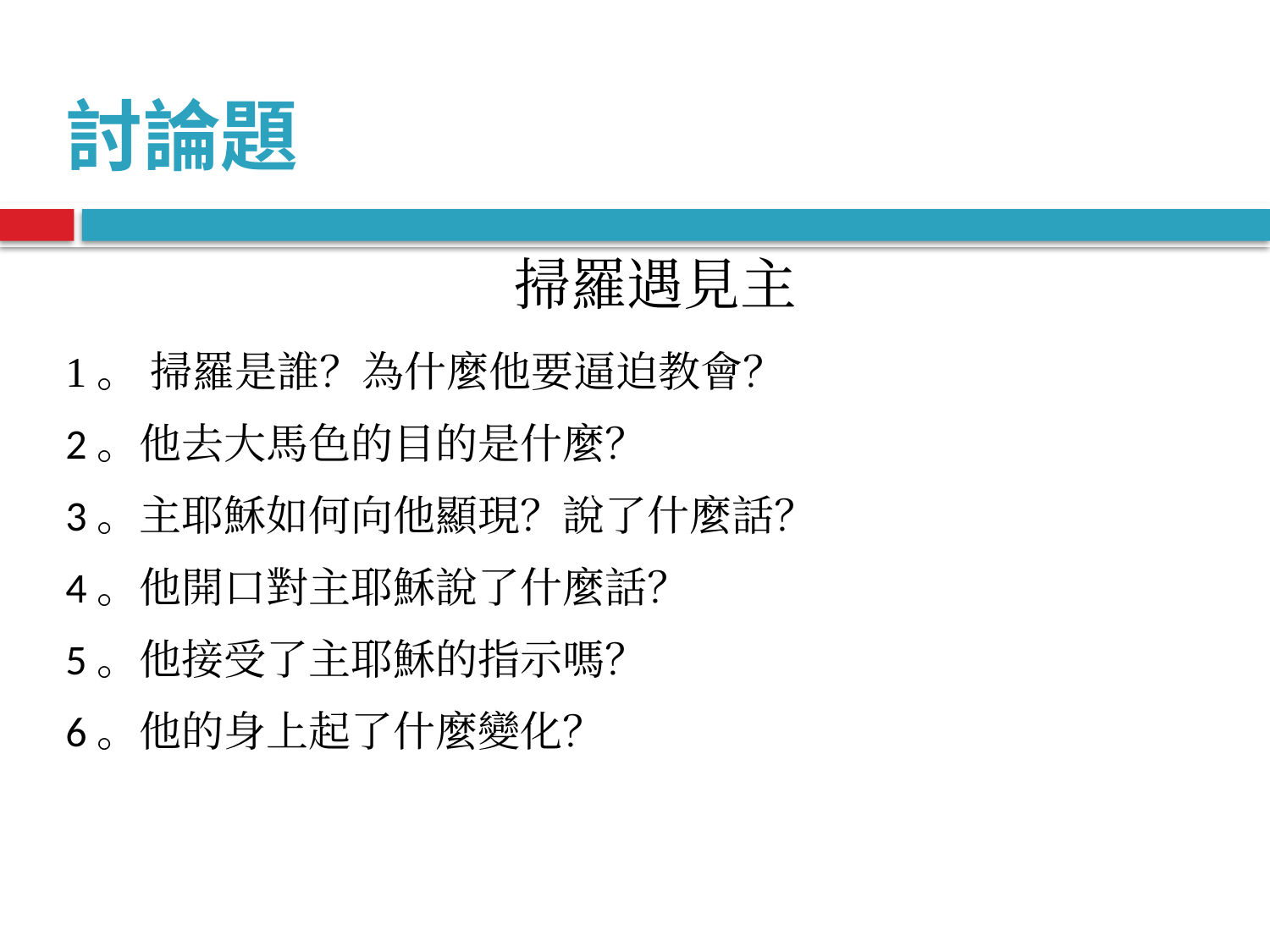

討論題
                            掃羅遇見主

1。 掃羅是誰？為什麼他要逼迫教會？
2。他去大馬色的目的是什麼？
3。主耶穌如何向他顯現？說了什麼話？
4。他開口對主耶穌說了什麼話？
5。他接受了主耶穌的指示嗎？
6。他的身上起了什麼變化？